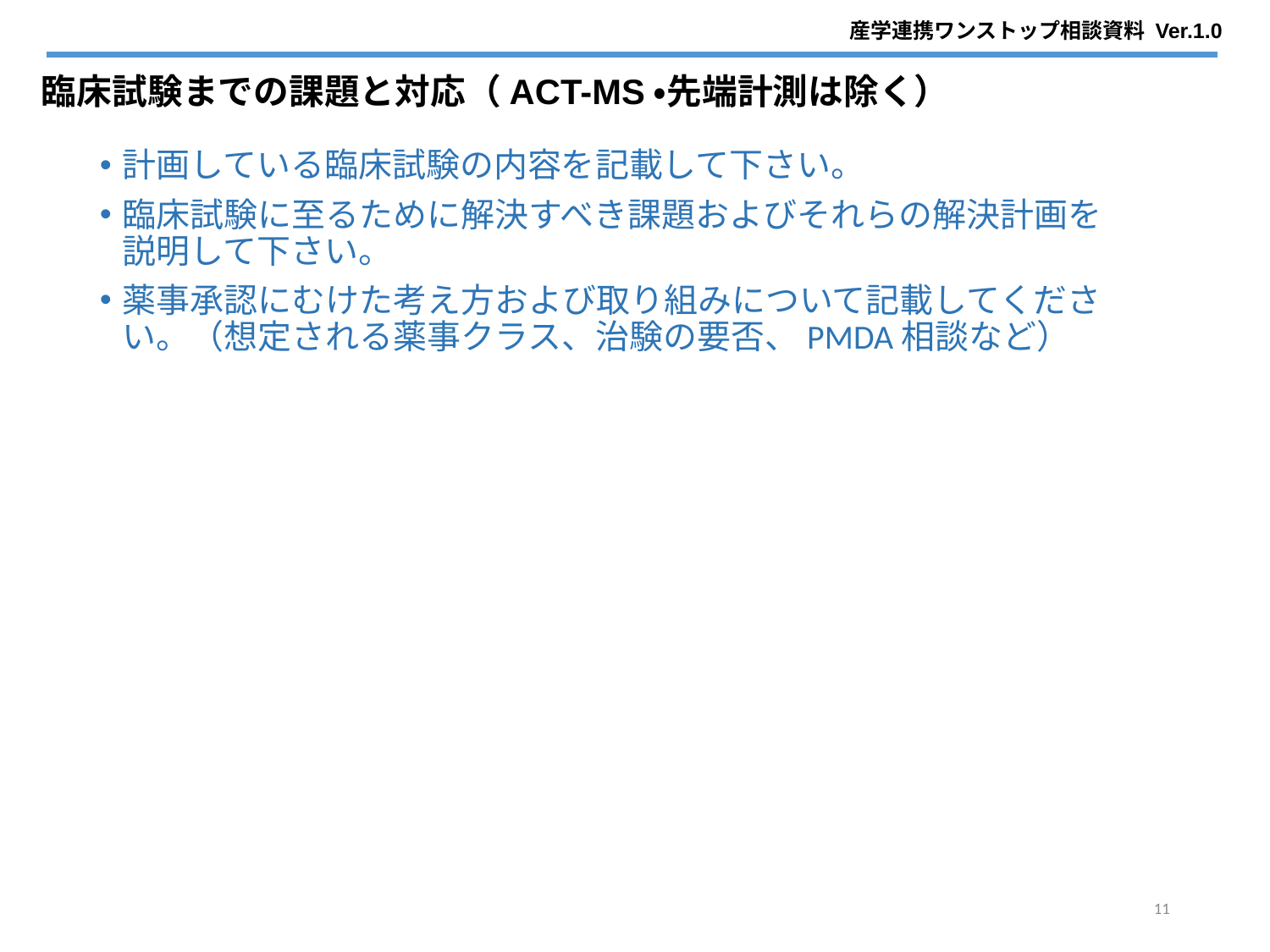

Ⅷ　臨床試験までの課題と対応（ACT-MS・先端計測は除く）
計画している臨床試験の内容を記載して下さい。
臨床試験に至るために解決すべき課題およびそれらの解決計画を説明して下さい。
薬事承認にむけた考え方および取り組みについて記載してください。（想定される薬事クラス、治験の要否、PMDA相談など）

11